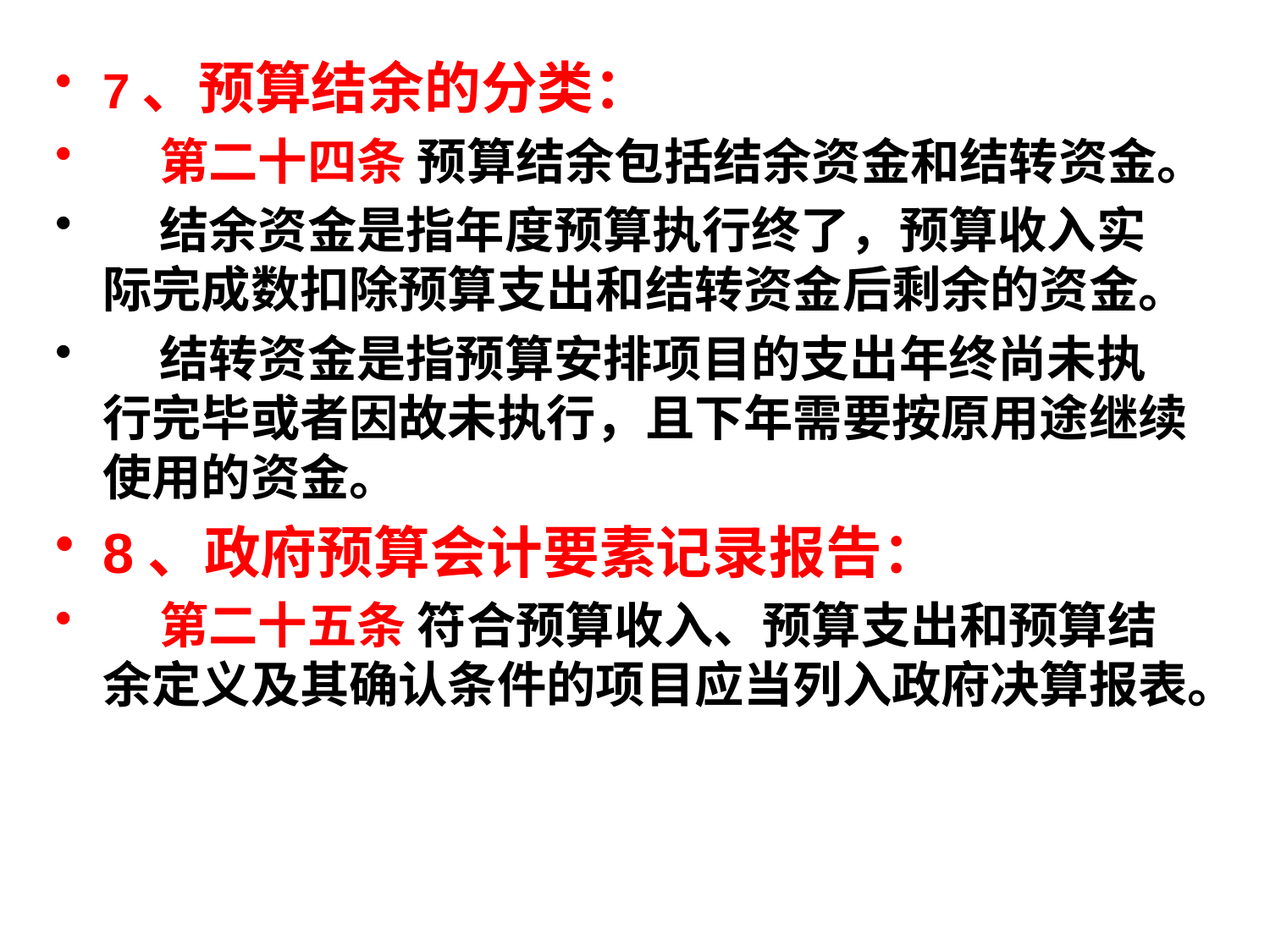

7、预算结余的分类：
    第二十四条 预算结余包括结余资金和结转资金。
    结余资金是指年度预算执行终了，预算收入实际完成数扣除预算支出和结转资金后剩余的资金。
    结转资金是指预算安排项目的支出年终尚未执行完毕或者因故未执行，且下年需要按原用途继续使用的资金。
8、政府预算会计要素记录报告：
    第二十五条 符合预算收入、预算支出和预算结余定义及其确认条件的项目应当列入政府决算报表。